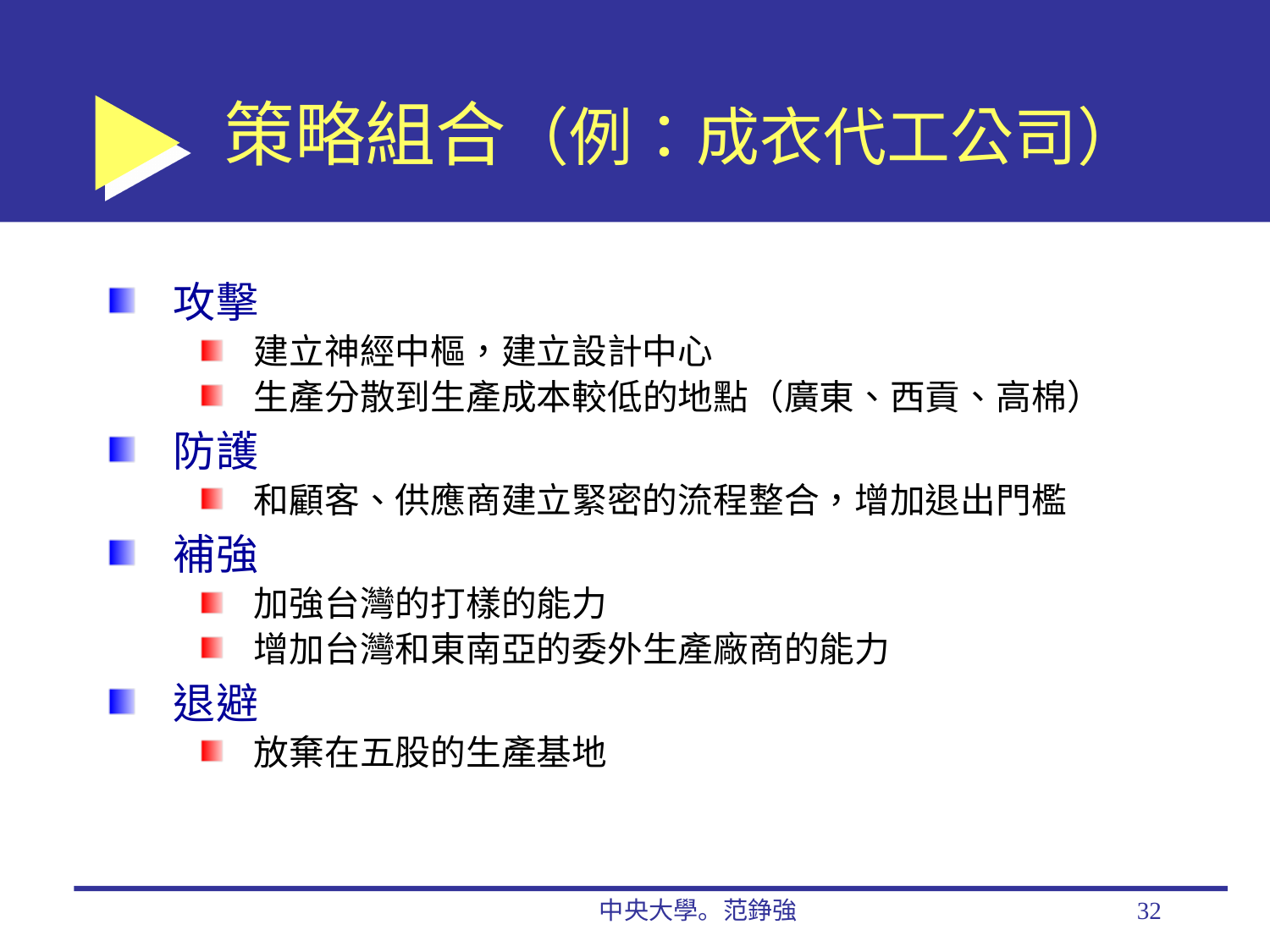

# 策略組合（例：成衣代工公司）
攻擊
建立神經中樞，建立設計中心
生產分散到生產成本較低的地點（廣東、西貢、高棉）
防護
和顧客、供應商建立緊密的流程整合，增加退出門檻
補強
加強台灣的打樣的能力
增加台灣和東南亞的委外生產廠商的能力
退避
放棄在五股的生產基地
中央大學。范錚強
32